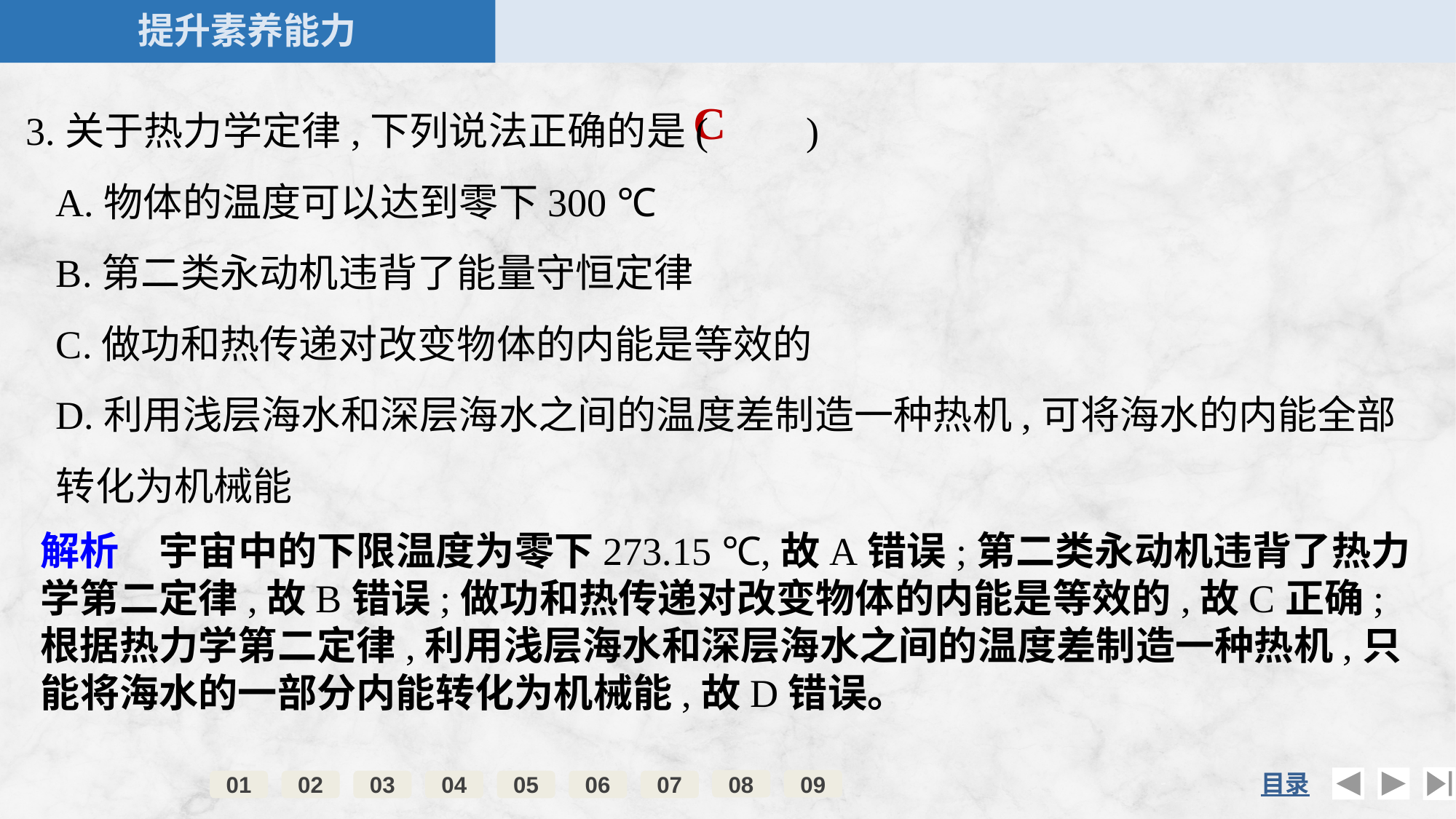

3.关于热力学定律,下列说法正确的是(　　)
	A.物体的温度可以达到零下300 ℃
	B.第二类永动机违背了能量守恒定律
	C.做功和热传递对改变物体的内能是等效的
	D.利用浅层海水和深层海水之间的温度差制造一种热机,可将海水的内能全部转化为机械能
C
解析　宇宙中的下限温度为零下273.15 ℃,故A错误;第二类永动机违背了热力学第二定律,故B错误;做功和热传递对改变物体的内能是等效的,故C正确;根据热力学第二定律,利用浅层海水和深层海水之间的温度差制造一种热机,只能将海水的一部分内能转化为机械能,故D错误。